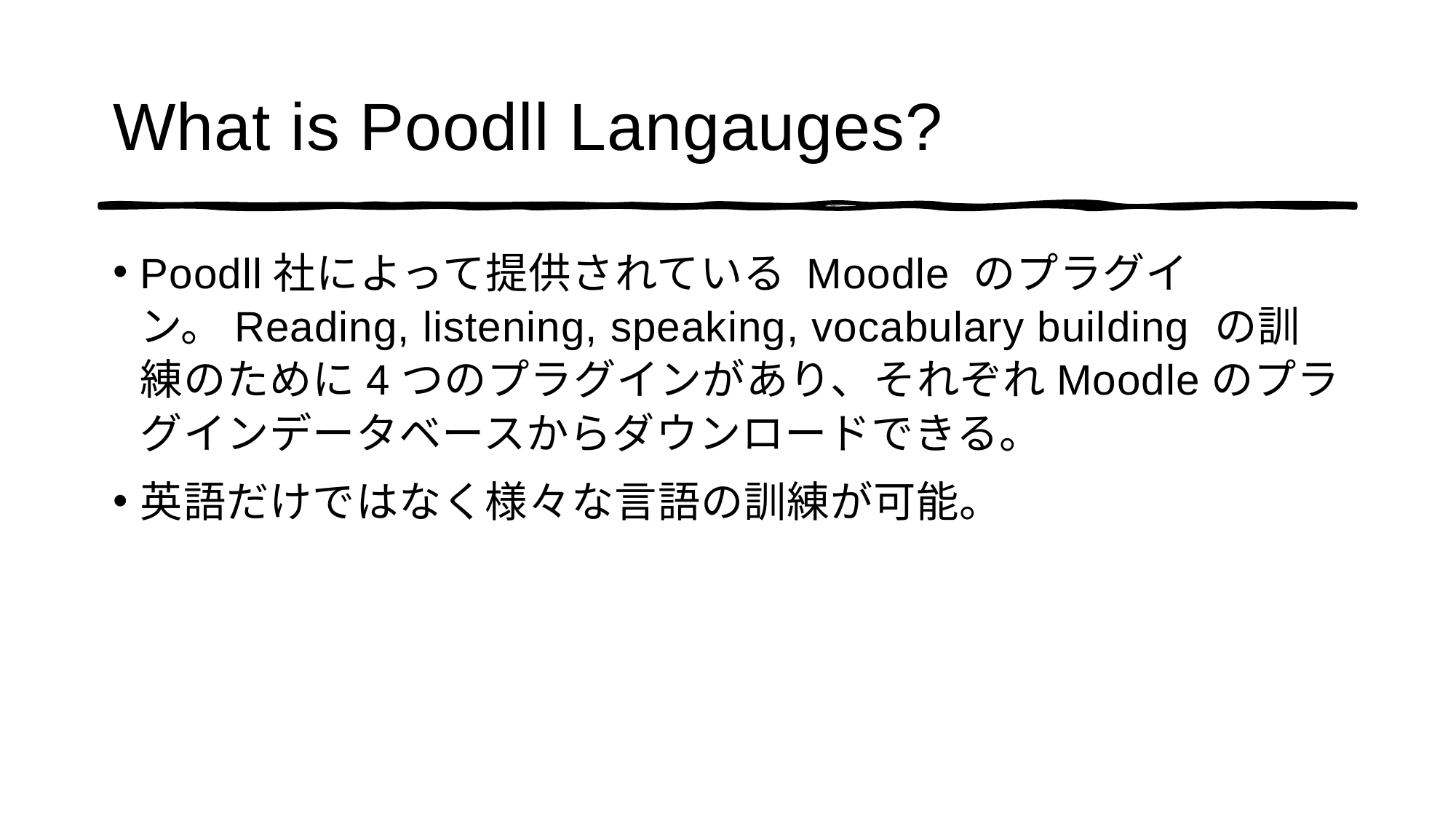

# What is Poodll Langauges?
Poodll社によって提供されている Moodle のプラグイン。Reading, listening, speaking, vocabulary building の訓練のために4つのプラグインがあり、それぞれMoodleのプラグインデータベースからダウンロードできる。
英語だけではなく様々な言語の訓練が可能。